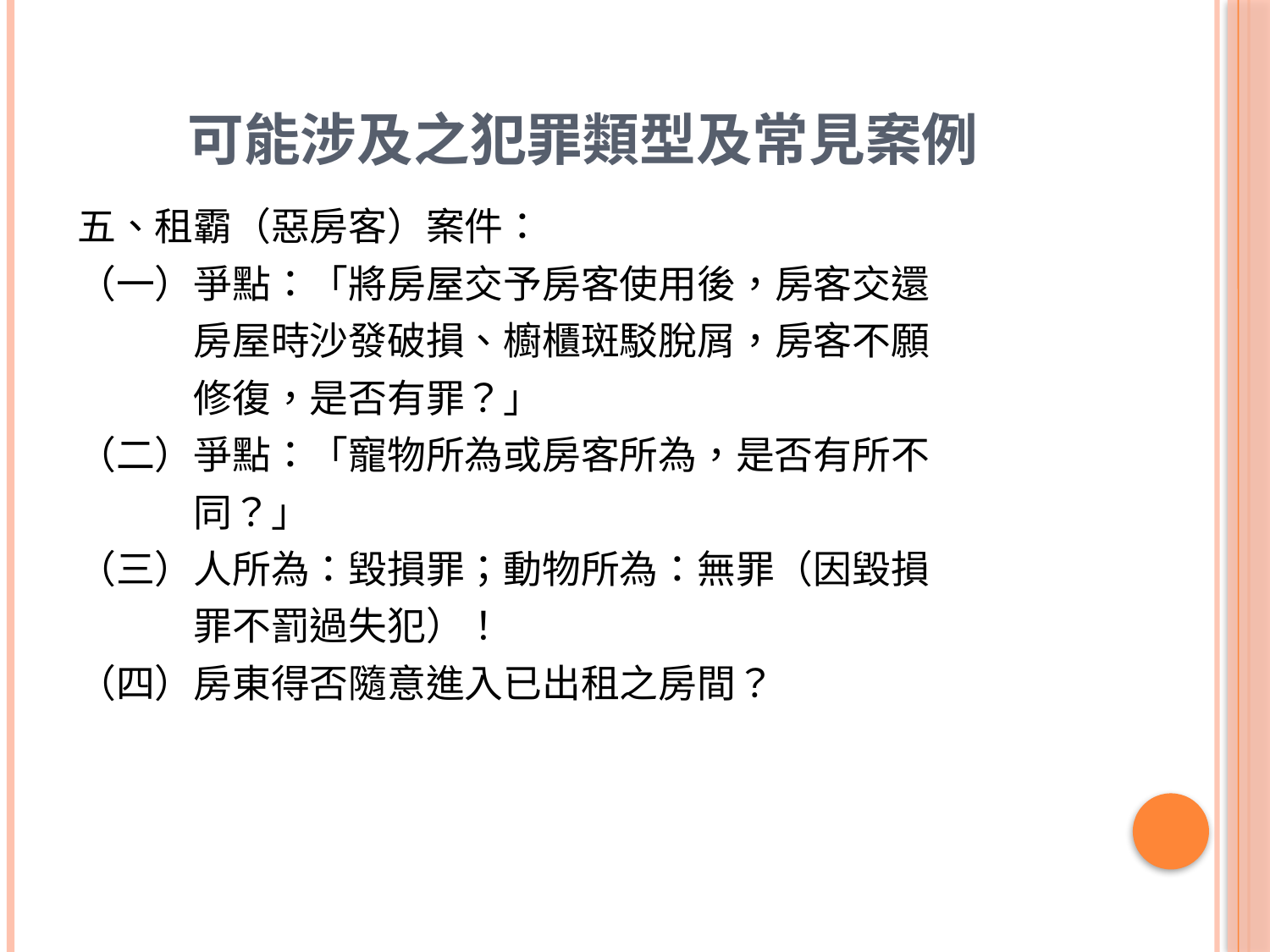

# 可能涉及之犯罪類型及常見案例
五、租霸（惡房客）案件：
（一）爭點：「將房屋交予房客使用後，房客交還
　　　房屋時沙發破損、櫥櫃斑駁脫屑，房客不願
　　　修復，是否有罪？」
（二）爭點：「寵物所為或房客所為，是否有所不
　　　同？」
（三）人所為：毀損罪；動物所為：無罪（因毀損
　　　罪不罰過失犯）！
（四）房東得否隨意進入已出租之房間？